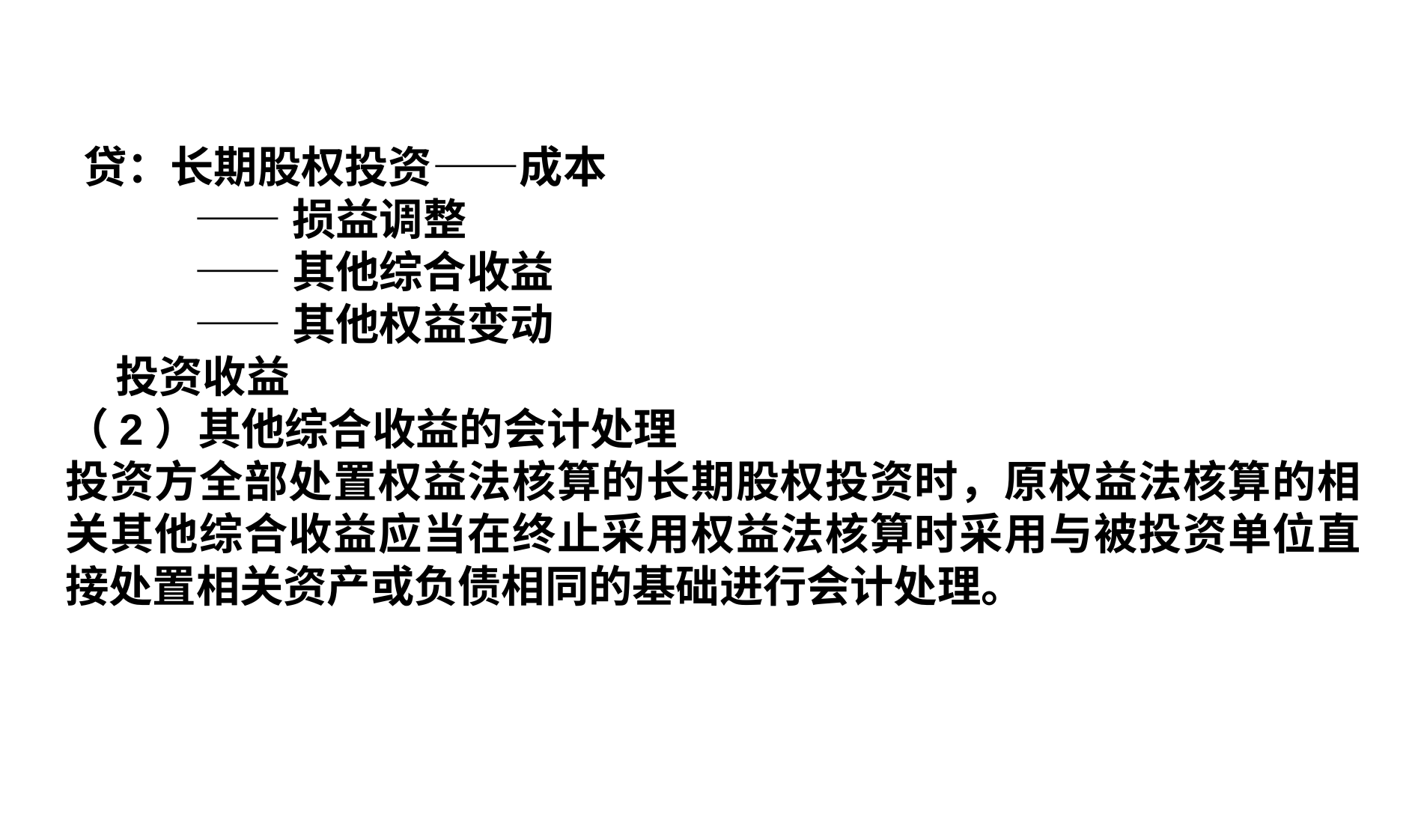

贷：长期股权投资——成本
             ——损益调整
             ——其他综合收益
             ——其他权益变动
    投资收益
（2）其他综合收益的会计处理
投资方全部处置权益法核算的长期股权投资时，原权益法核算的相关其他综合收益应当在终止采用权益法核算时采用与被投资单位直接处置相关资产或负债相同的基础进行会计处理。